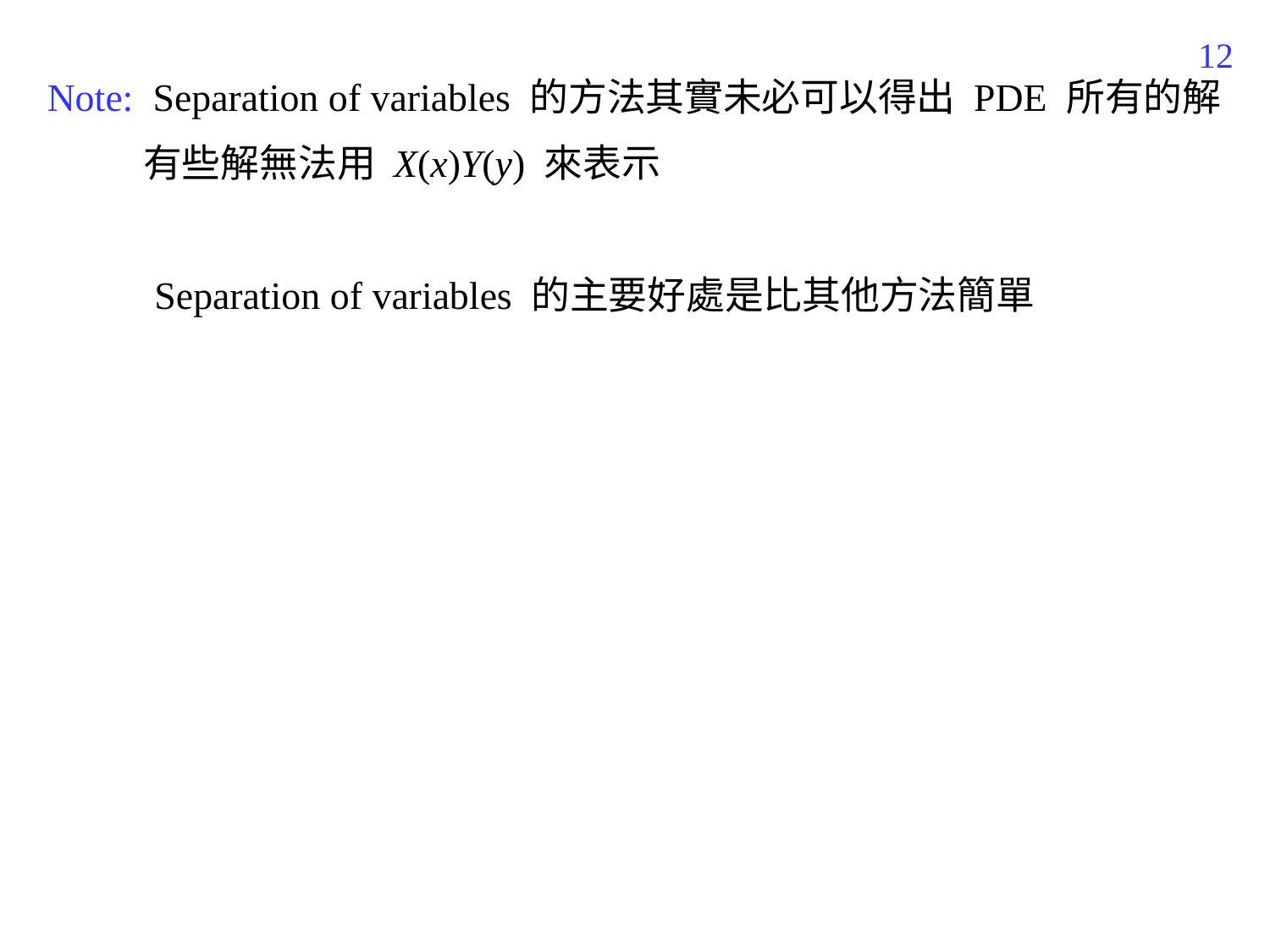

12
Note:  Separation of variables 的方法其實未必可以得出 PDE 所有的解
          有些解無法用 X(x)Y(y) 來表示

           Separation of variables 的主要好處是比其他方法簡單